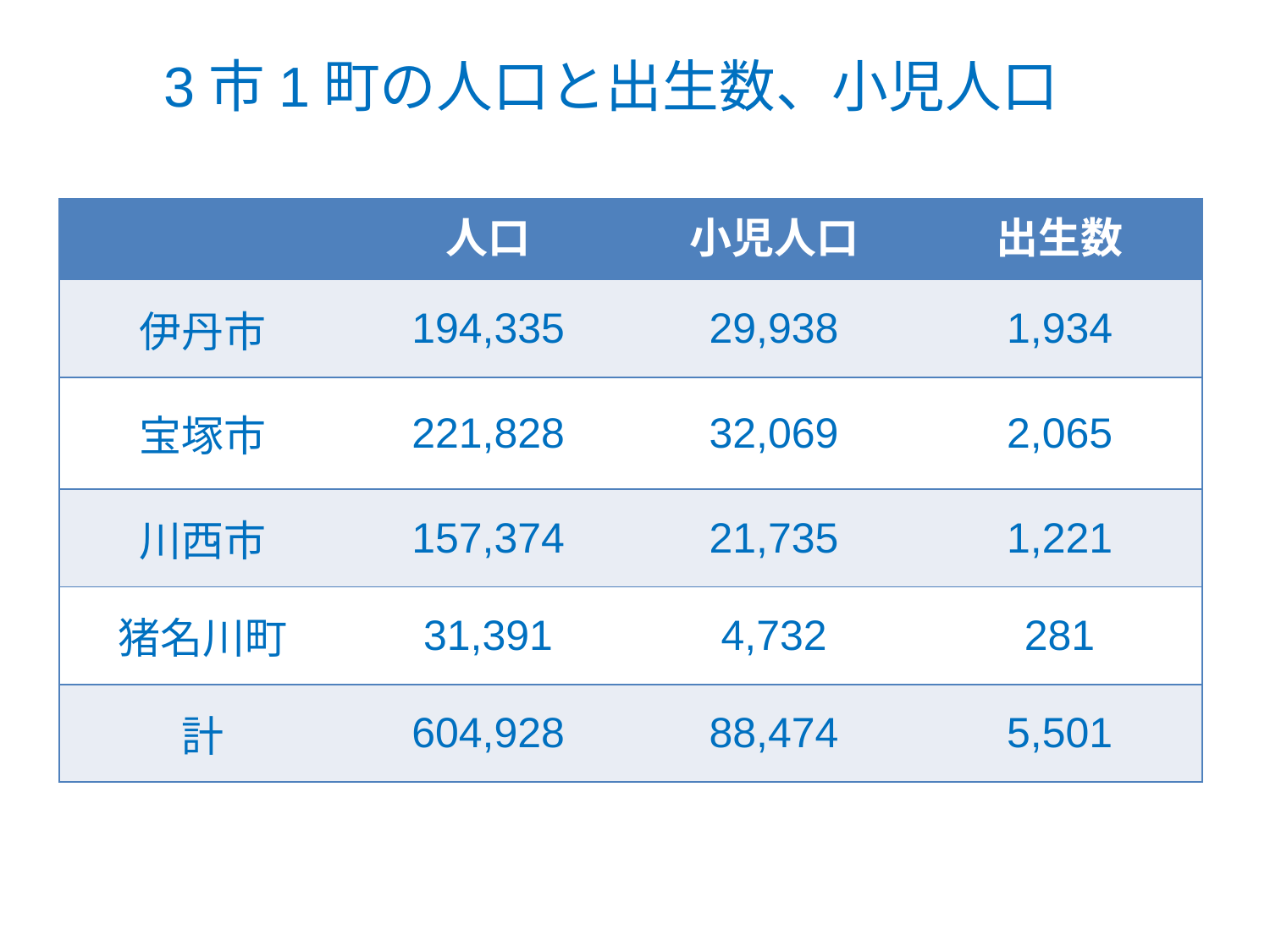

# 3市1町の人口と出生数、小児人口
|  | 人口 | 小児人口 | 出生数 |
| --- | --- | --- | --- |
| 伊丹市 | 194,335 | 29,938 | 1,934 |
| 宝塚市 | 221,828 | 32,069 | 2,065 |
| 川西市 | 157,374 | 21,735 | 1,221 |
| 猪名川町 | 31,391 | 4,732 | 281 |
| 計 | 604,928 | 88,474 | 5,501 |